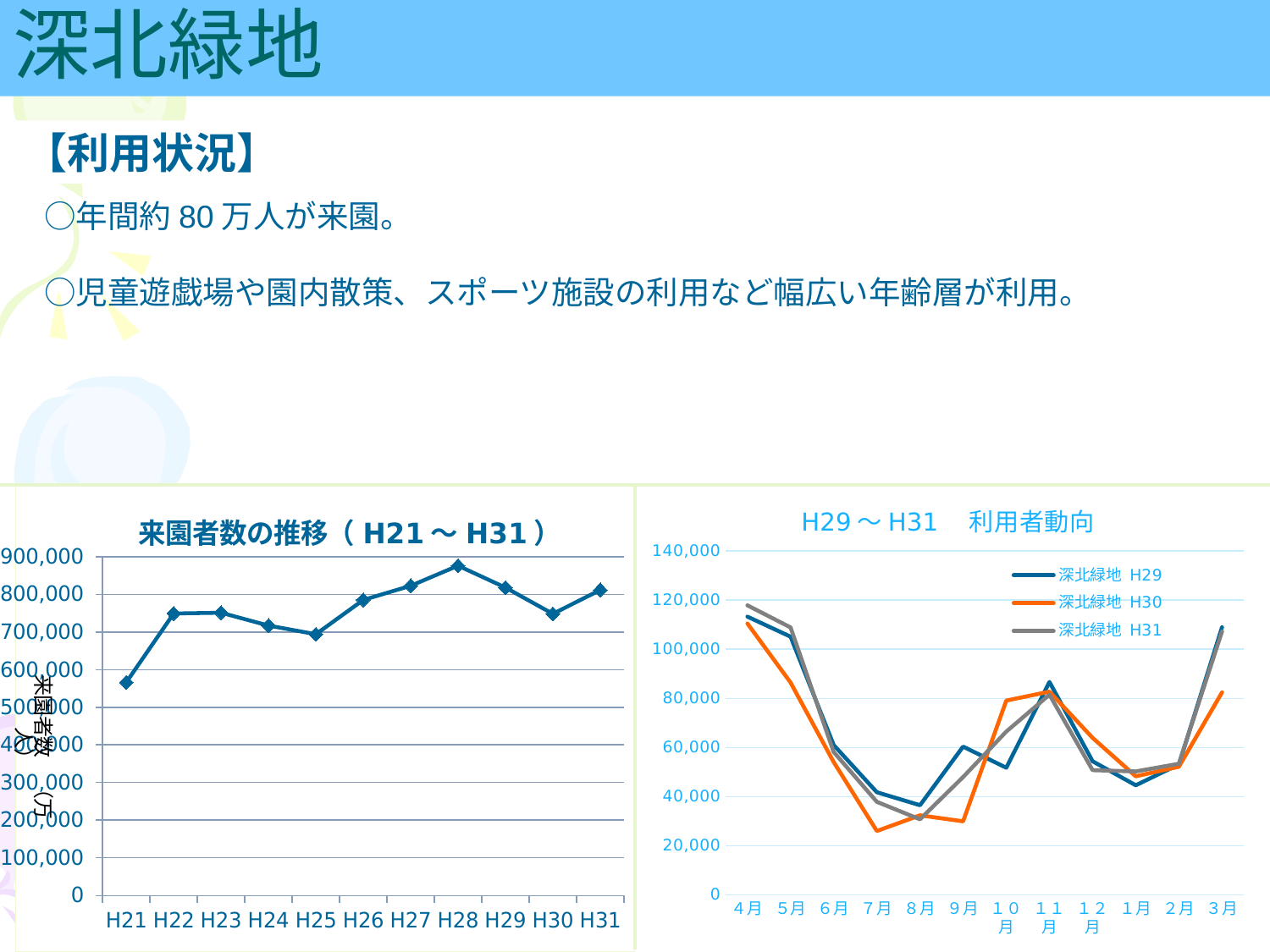

# 深北緑地
【利用状況】
　○年間約80万人が来園。

　○児童遊戯場や園内散策、スポーツ施設の利用など幅広い年齢層が利用。

### Chart: H29～H31　利用者動向

| Category | 深北緑地 | 深北緑地 | 深北緑地 |
|---|---|---|---|
| ４月 | 113295.0 | 110500.0 | 117880.0 |
| ５月 | 105141.0 | 86461.0 | 108885.0 |
| ６月 | 60995.0 | 54057.0 | 58176.0 |
| ７月 | 41807.0 | 26024.0 | 37899.0 |
| ８月 | 36519.0 | 32403.0 | 30778.0 |
| ９月 | 60372.0 | 29970.0 | 47985.0 |
| １０月 | 51766.0 | 79116.0 | 66502.0 |
| １１月 | 86693.0 | 82757.0 | 81518.0 |
| １２月 | 54405.0 | 63927.0 | 50794.0 |
| １月 | 44629.0 | 48297.0 | 50262.0 |
| ２月 | 53124.0 | 52193.0 | 53396.0 |
| ３月 | 108985.0 | 82479.0 | 107291.0 |

### Chart: 来園者数の推移（H21～H31）

| Category | 来園者数（万人） |
|---|---|
| H21 | 566000.0 |
| H22 | 749000.0 |
| H23 | 751000.0 |
| H24 | 717000.0 |
| H25 | 694000.0 |
| H26 | 785000.0 |
| H27 | 822614.0 |
| H28 | 875948.0 |
| H29 | 817731.0 |
| H30 | 748184.0 |
| H31 | 811366.0 |